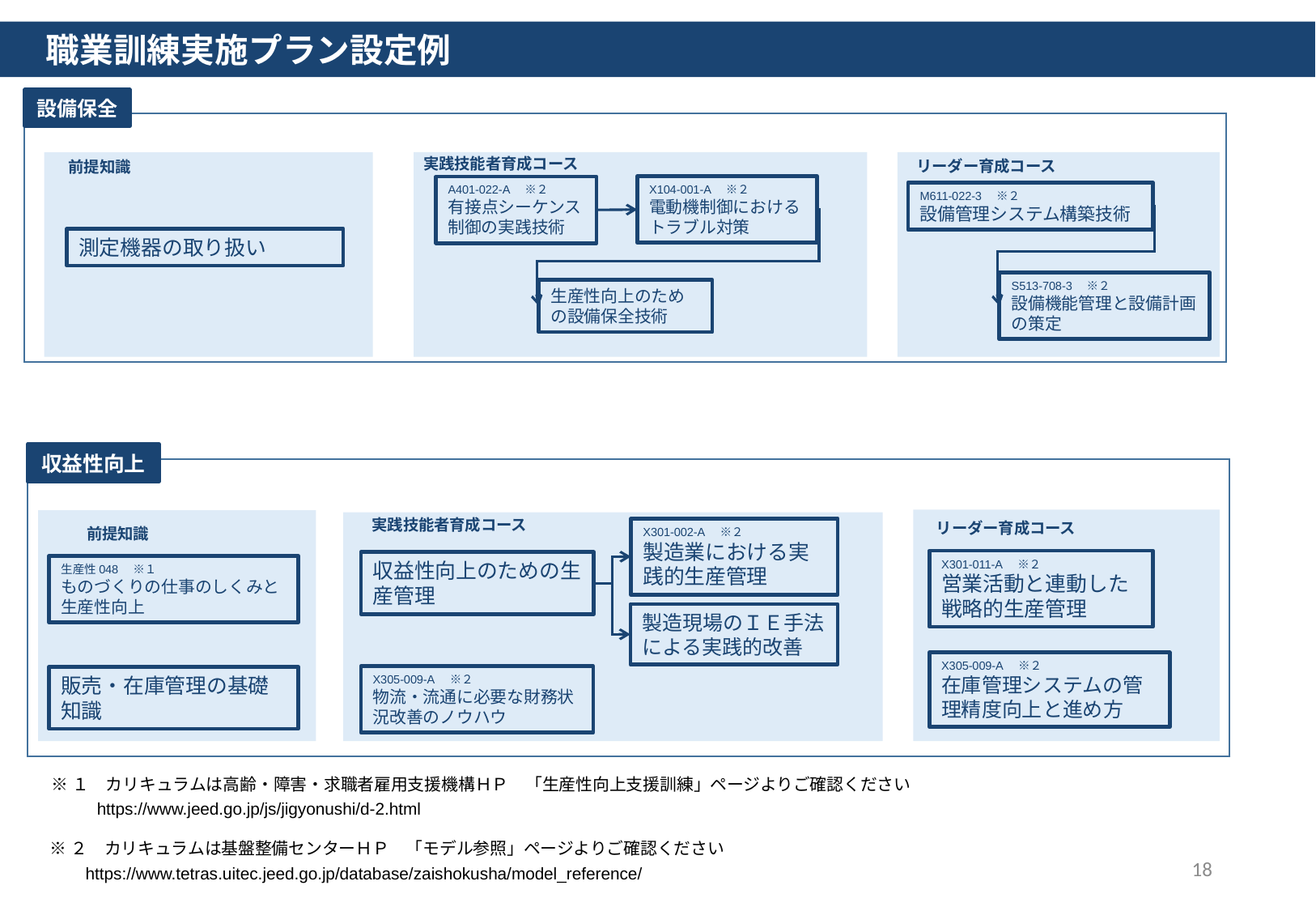

職業訓練実施プラン設定例
設備保全

実践技能者育成コース
リーダー育成コース
前提知識

X104-001-A　※２
電動機制御におけるトラブル対策
A401-022-A　※２
有接点シーケンス制御の実践技術
M611-022-3　※２
設備管理システム構築技術
測定機器の取り扱い
S513-708-3　※２
設備機能管理と設備計画の策定
生産性向上のための設備保全技術
収益性向上

実践技能者育成コース

リーダー育成コース

前提知識
X301-002-A　※２
製造業における実践的生産管理
X301-011-A　※２
営業活動と連動した戦略的生産管理
収益性向上のための生産管理
生産性048　※１
ものづくりの仕事のしくみと生産性向上
製造現場のＩＥ手法による実践的改善
X305-009-A　※２
在庫管理システムの管理精度向上と進め方
X305-009-A　※２
物流・流通に必要な財務状況改善のノウハウ
販売・在庫管理の基礎知識
※１　カリキュラムは高齢・障害・求職者雇用支援機構ＨＰ　「生産性向上支援訓練」ページよりご確認ください
https://www.jeed.go.jp/js/jigyonushi/d-2.html
※２　カリキュラムは基盤整備センターＨＰ　「モデル参照」ページよりご確認ください
https://www.tetras.uitec.jeed.go.jp/database/zaishokusha/model_reference/
18